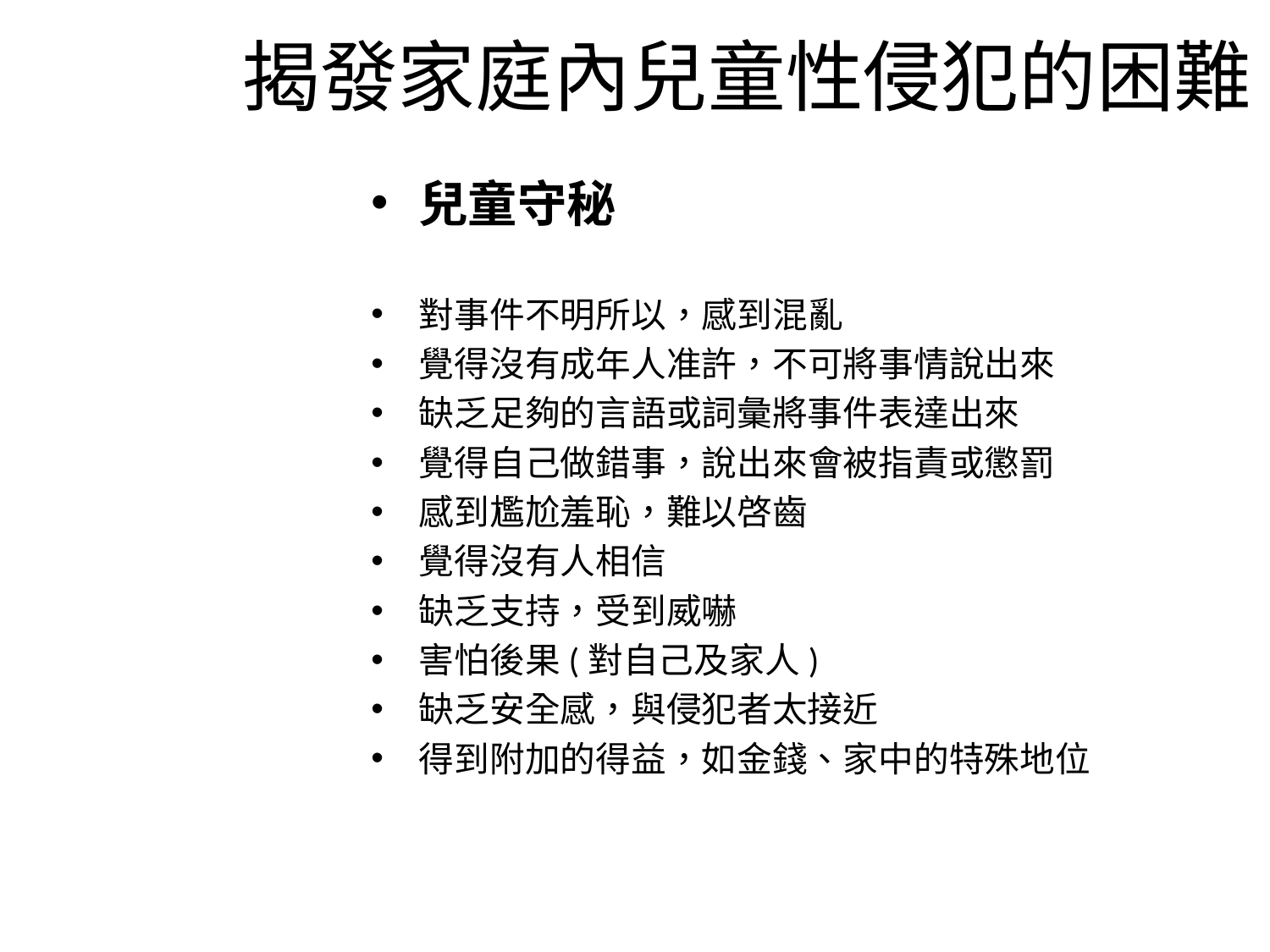

揭發家庭內兒童性侵犯的困難
兒童守秘
對事件不明所以，感到混亂
覺得沒有成年人准許，不可將事情說出來
缺乏足夠的言語或詞彙將事件表達出來
覺得自己做錯事，說出來會被指責或懲罰
感到尷尬羞恥，難以啓齒
覺得沒有人相信
缺乏支持，受到威嚇
害怕後果(對自己及家人)
缺乏安全感，與侵犯者太接近
得到附加的得益，如金錢、家中的特殊地位